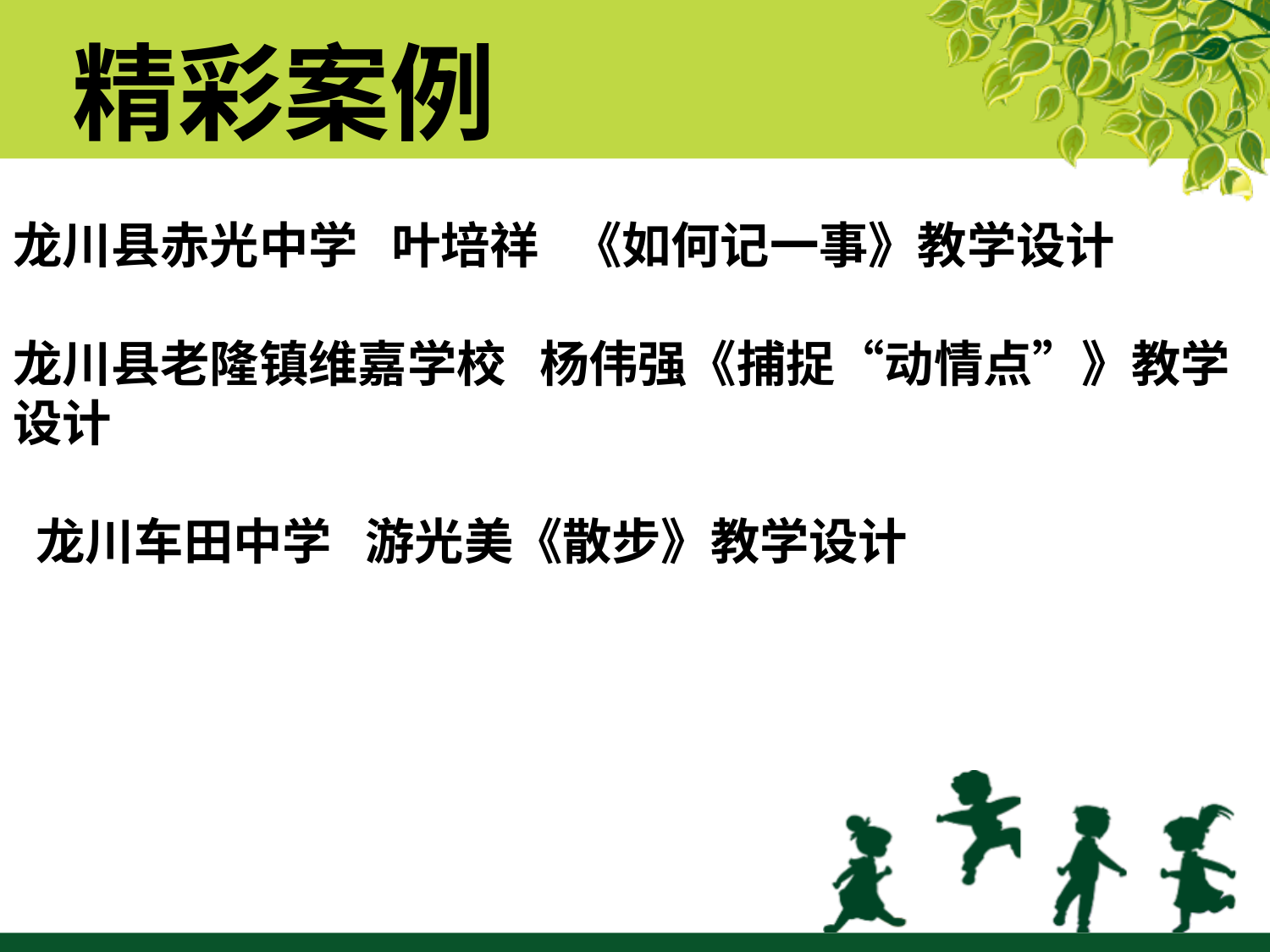

精彩案例
龙川县赤光中学   叶培祥   《如何记一事》教学设计

龙川县老隆镇维嘉学校   杨伟强《捕捉“动情点”》教学设计

 龙川车田中学   游光美《散步》教学设计